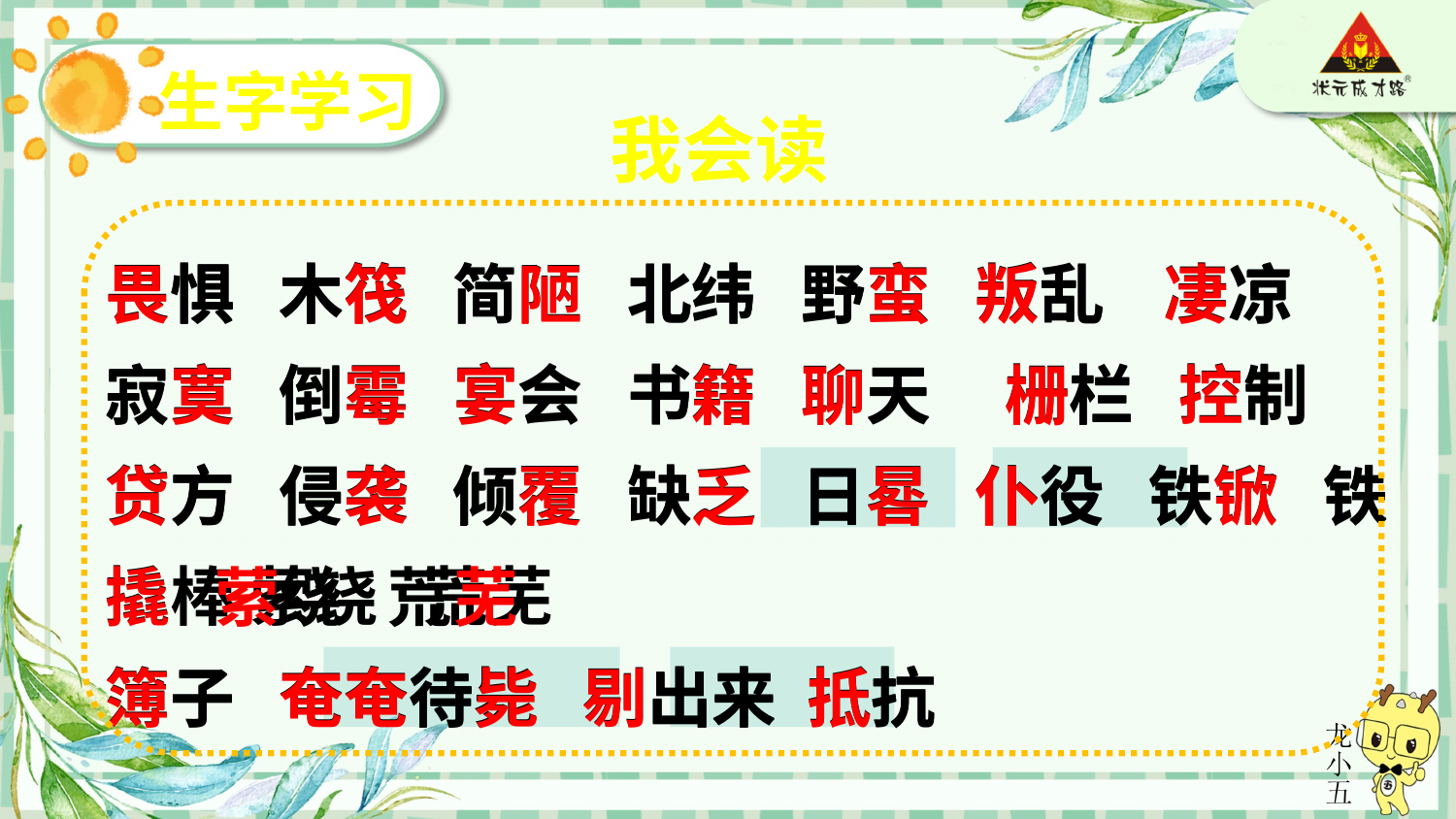

生字学习
我会读

畏惧   木筏   简陋   北纬   野蛮   叛乱    凄凉   寂寞   倒霉   宴会   书籍   聊天     栅栏   控制   贷方   侵袭   倾覆   缺乏   日晷   仆役   铁锨   铁撬棒 萦绕   荒芜
簿子   奄奄待毙   剔出来  抵抗
畏惧   木筏   简陋   北纬   野蛮   叛乱    凄凉   寂寞   倒霉   宴会   书籍   聊天     栅栏   控制   贷方   侵袭   倾覆   缺乏   日晷   仆役   铁锨   铁撬   萦绕   荒芜
簿子   奄奄待毙   剔出来  抵抗